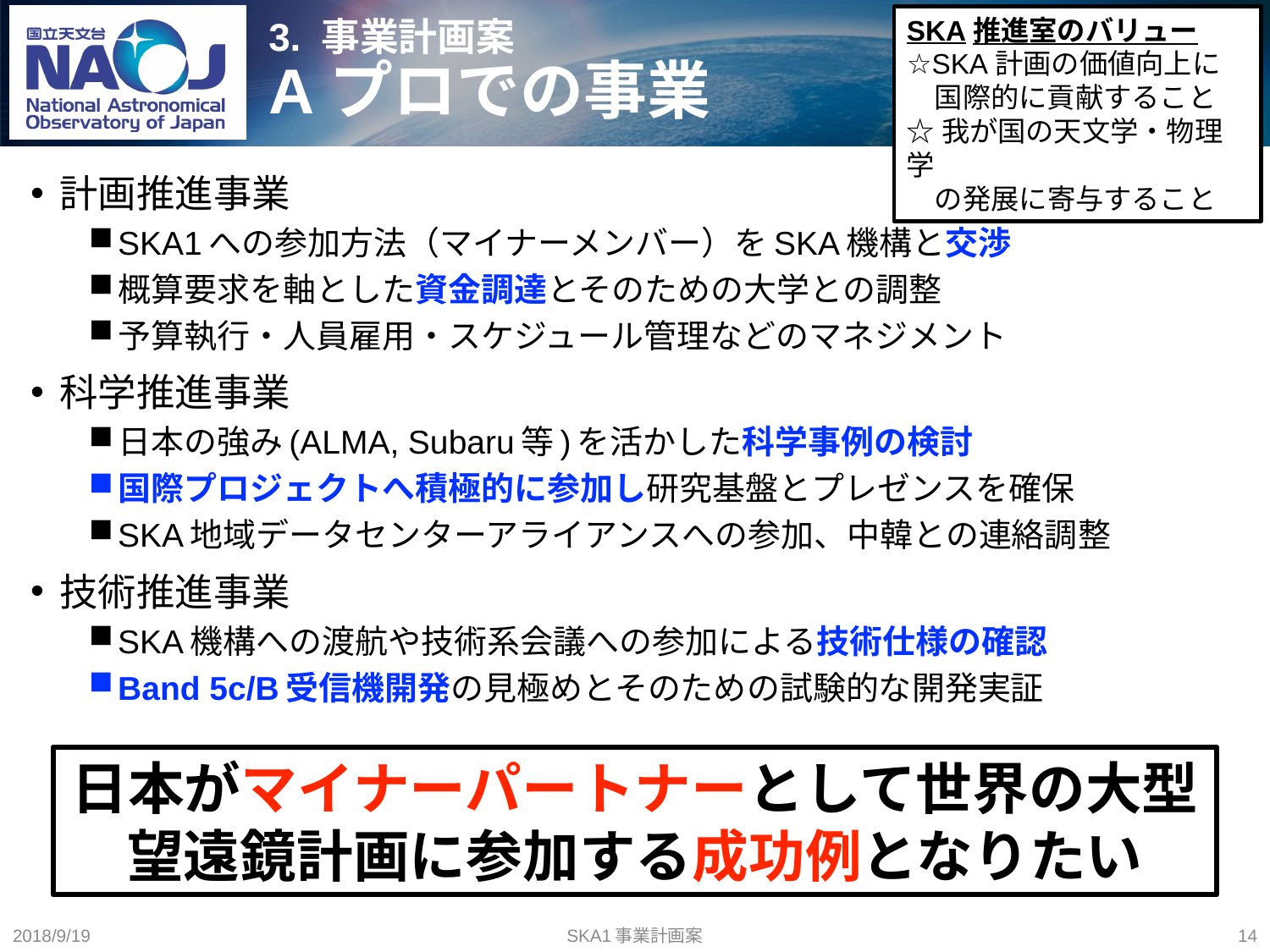

# 3. 事業計画案 Aプロでの事業
SKA推進室のバリュー
☆SKA計画の価値向上に
　国際的に貢献すること
☆我が国の天文学・物理学
　の発展に寄与すること
計画推進事業
SKA1への参加方法（マイナーメンバー）をSKA機構と交渉
概算要求を軸とした資金調達とそのための大学との調整
予算執行・人員雇用・スケジュール管理などのマネジメント
科学推進事業
日本の強み(ALMA, Subaru等)を活かした科学事例の検討
国際プロジェクトへ積極的に参加し研究基盤とプレゼンスを確保
SKA地域データセンターアライアンスへの参加、中韓との連絡調整
技術推進事業
SKA機構への渡航や技術系会議への参加による技術仕様の確認
Band 5c/B受信機開発の見極めとそのための試験的な開発実証
日本がマイナーパートナーとして世界の大型望遠鏡計画に参加する成功例となりたい
SKA1事業計画案
2018/9/19
14